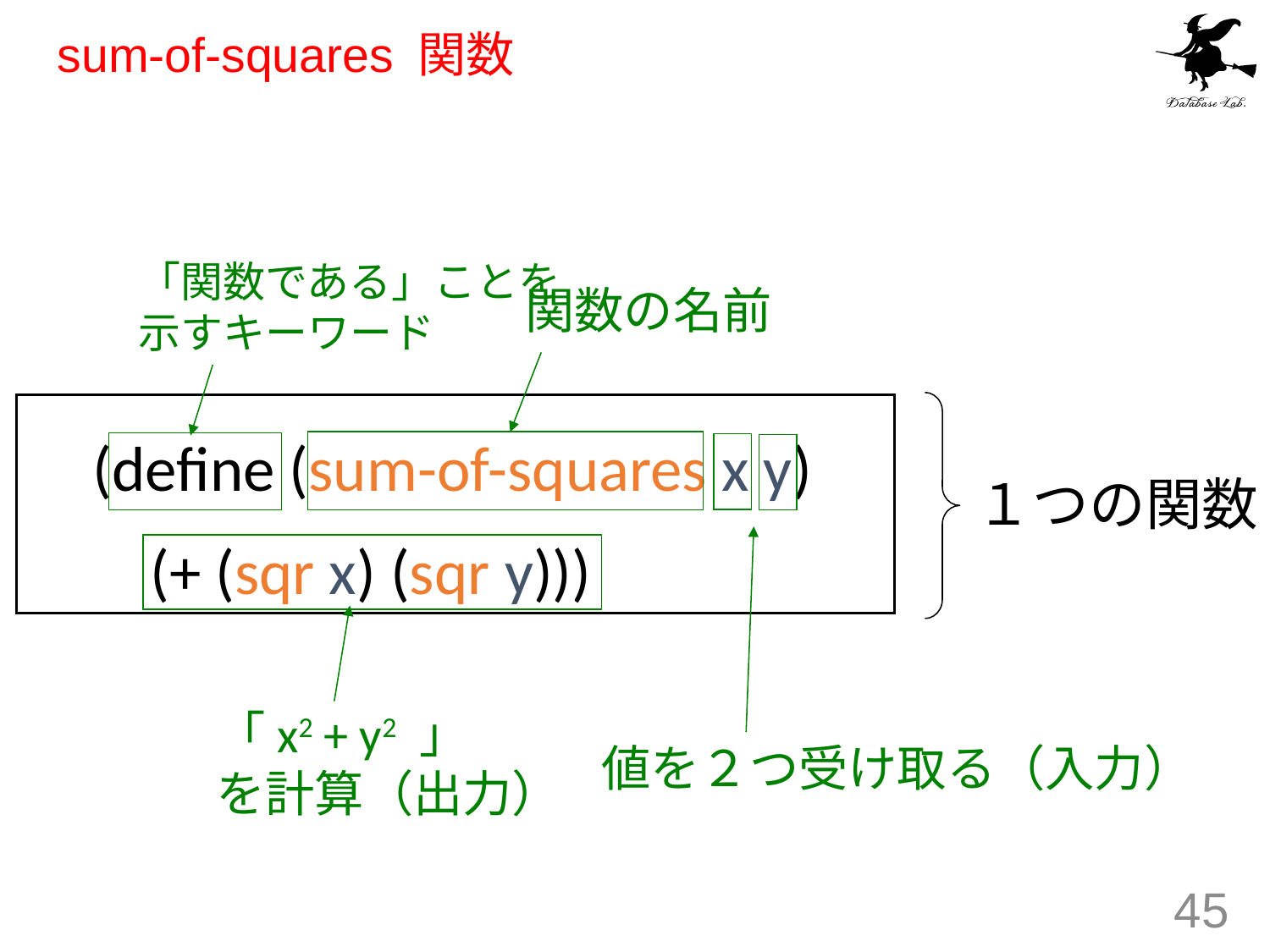

# sum-of-squares 関数
「関数である」ことを
示すキーワード
関数の名前

(define (sum-of-squares x y)
    (+ (sqr x) (sqr y)))

１つの関数

「x2 + y2 」
を計算（出力）
値を２つ受け取る（入力）
45